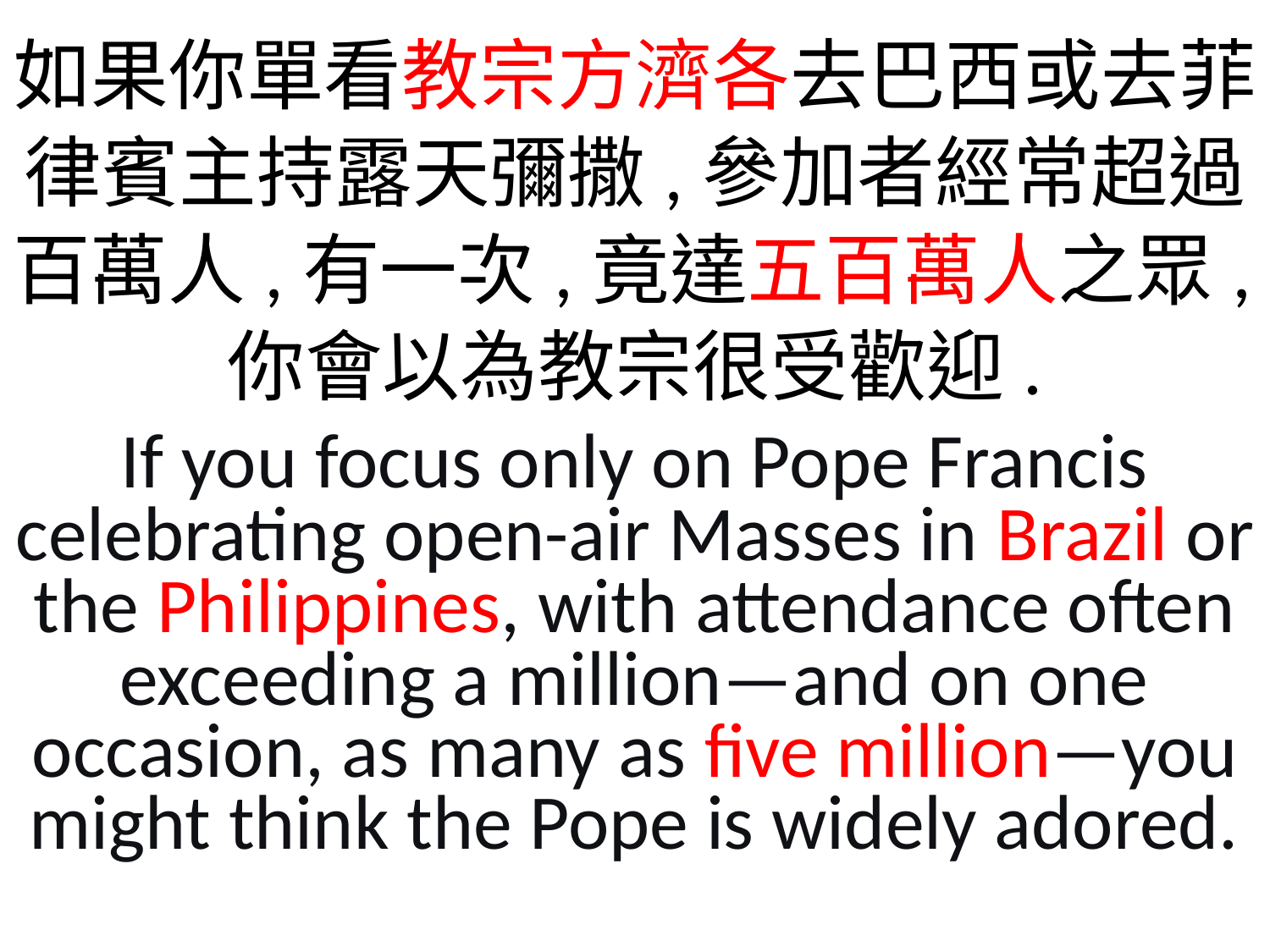

如果你單看教宗方濟各去巴西或去菲律賓主持露天彌撒,參加者經常超過百萬人,有一次,竟達五百萬人之眾,你會以為教宗很受歡迎.
If you focus only on Pope Francis celebrating open-air Masses in Brazil or the Philippines, with attendance often exceeding a million—and on one occasion, as many as five million—you might think the Pope is widely adored.